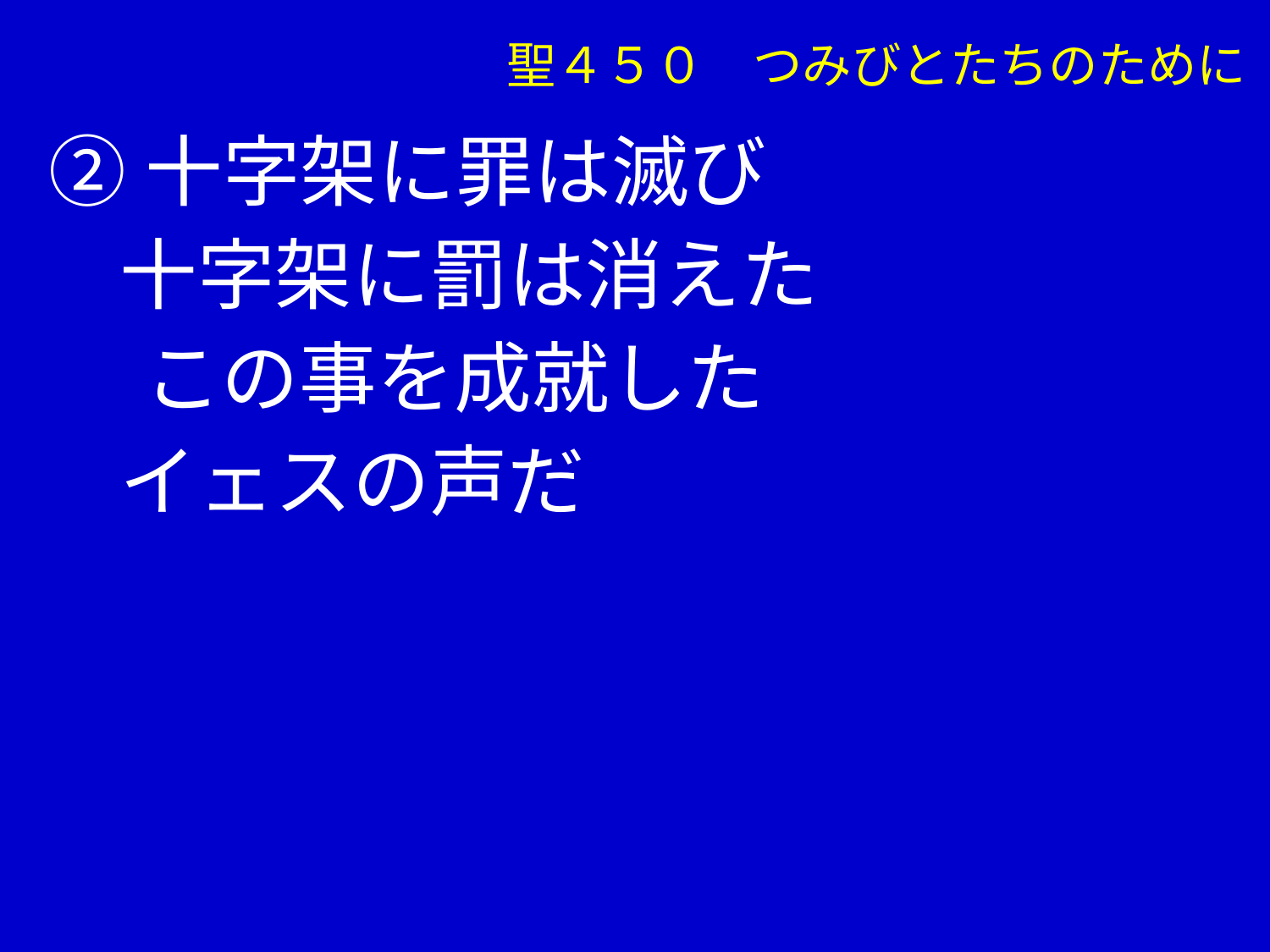

聖４５０　つみびとたちのために
②十字架に罪は滅び
   十字架に罰は消えた
　 この事を成就した
   イェスの声だ